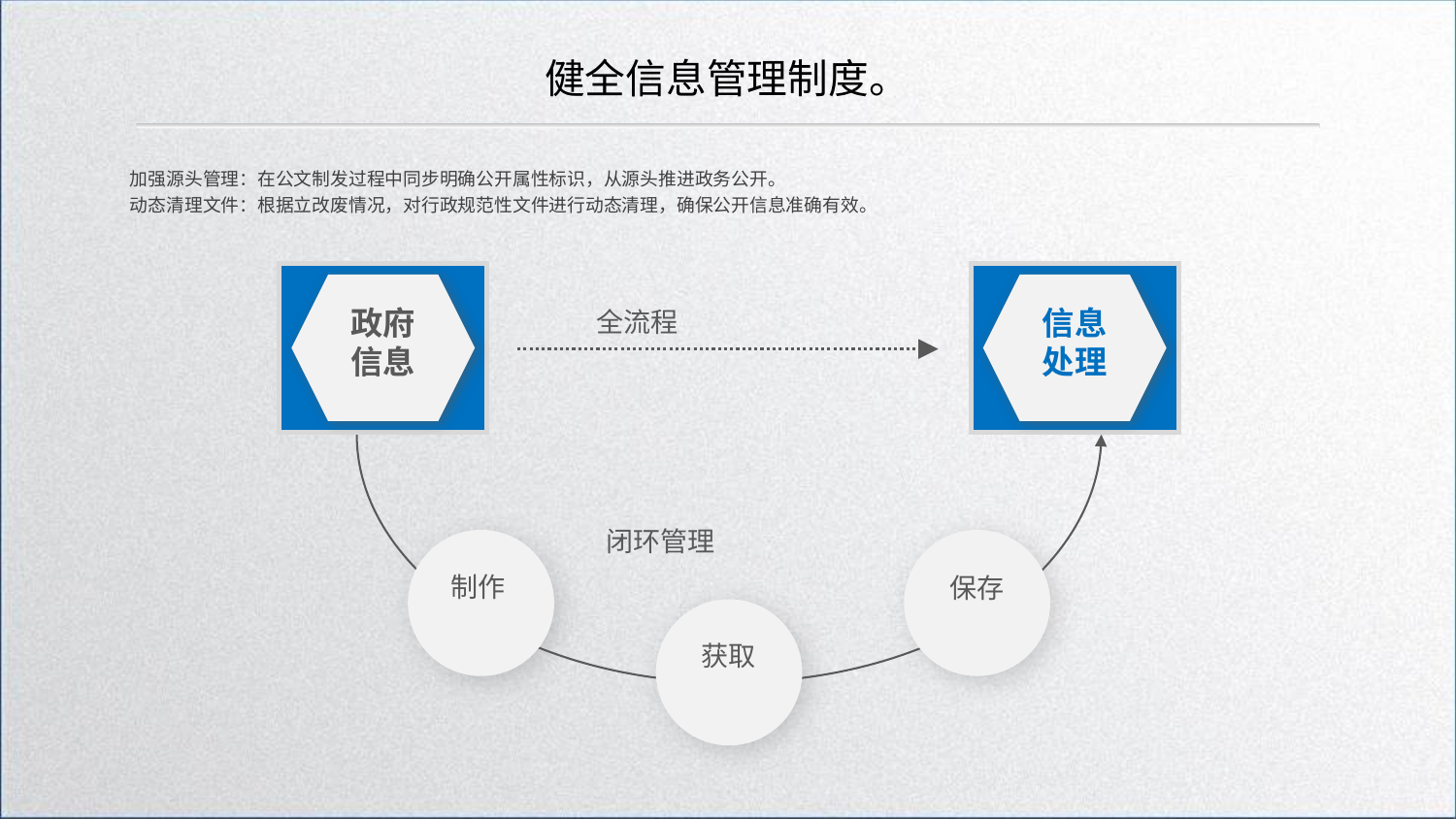

健全信息管理制度。

加强源头管理：在公文制发过程中同步明确公开属性标识，从源头推进政务公开。
动态清理文件：根据立改废情况，对行政规范性文件进行动态清理，确保公开信息准确有效。

政府
信息
信息
处理
全流程

闭环管理

制作
保存

获取